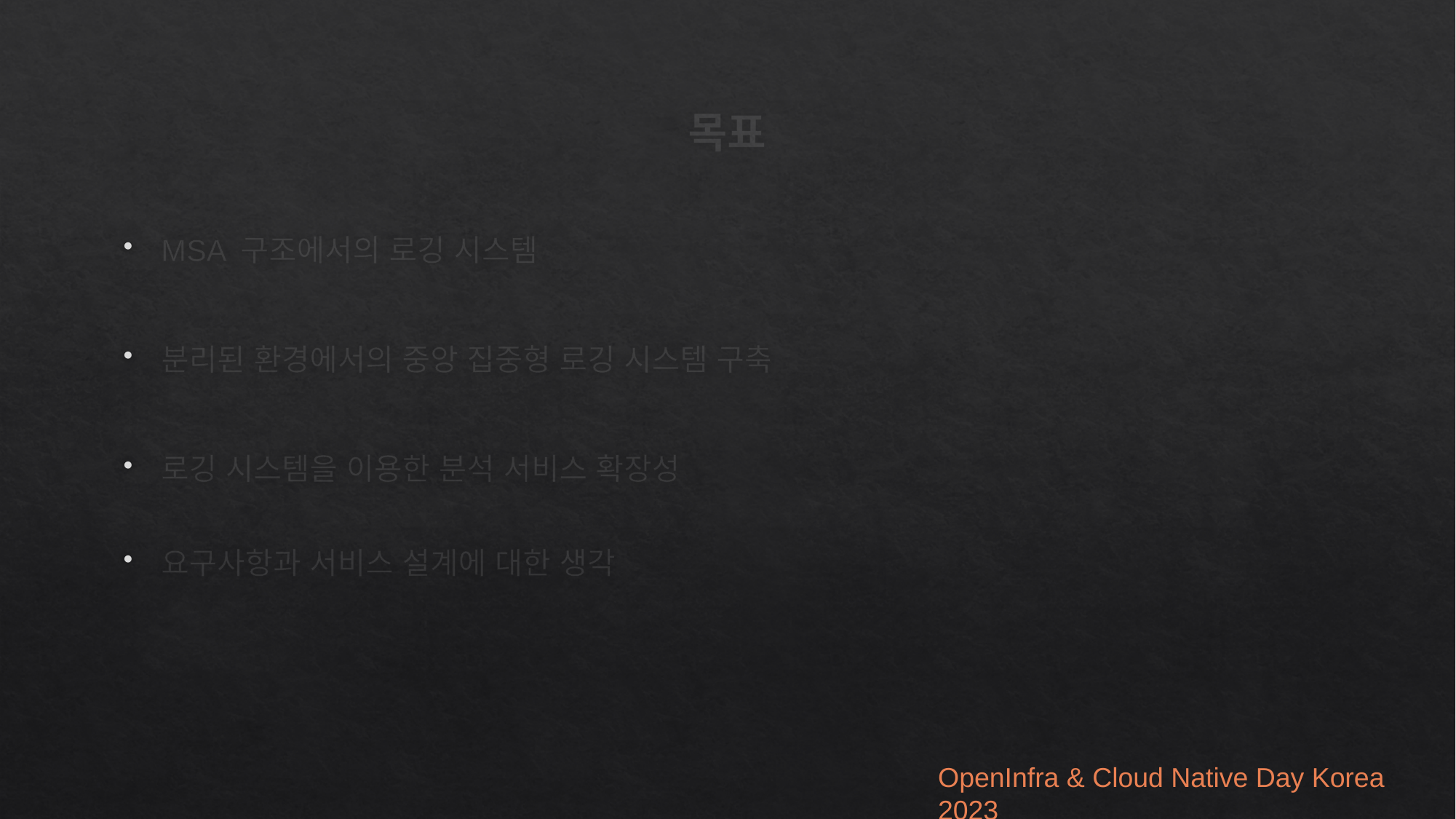

# 목표
MSA 구조에서의 로깅 시스템

분리된 환경에서의 중앙 집중형 로깅 시스템 구축

로깅 시스템을 이용한 분석 서비스 확장성

요구사항과 서비스 설계에 대한 생각